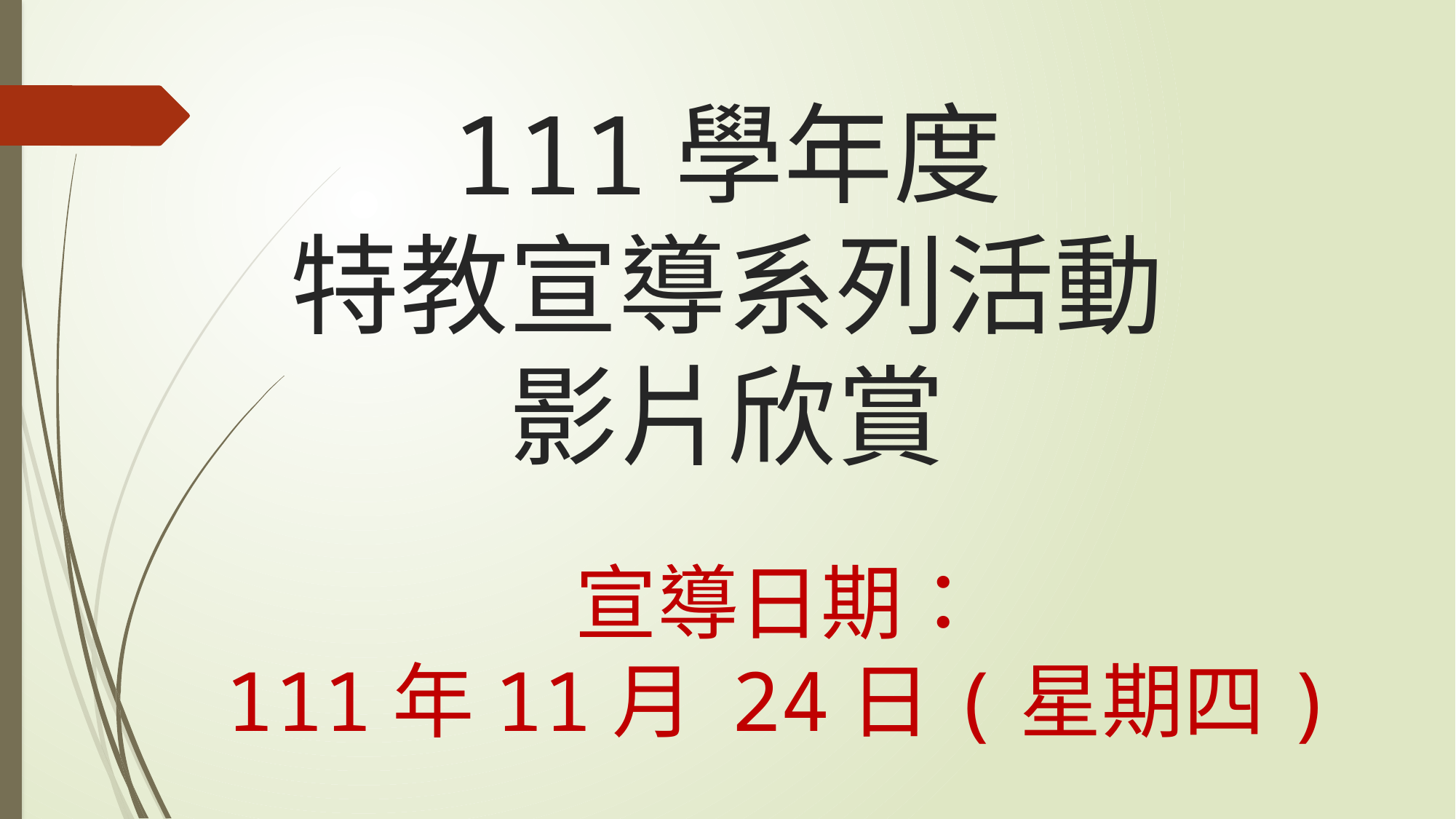

# 111學年度 特教宣導系列活動 影片欣賞
宣導日期：
111年11月 24日(星期四)